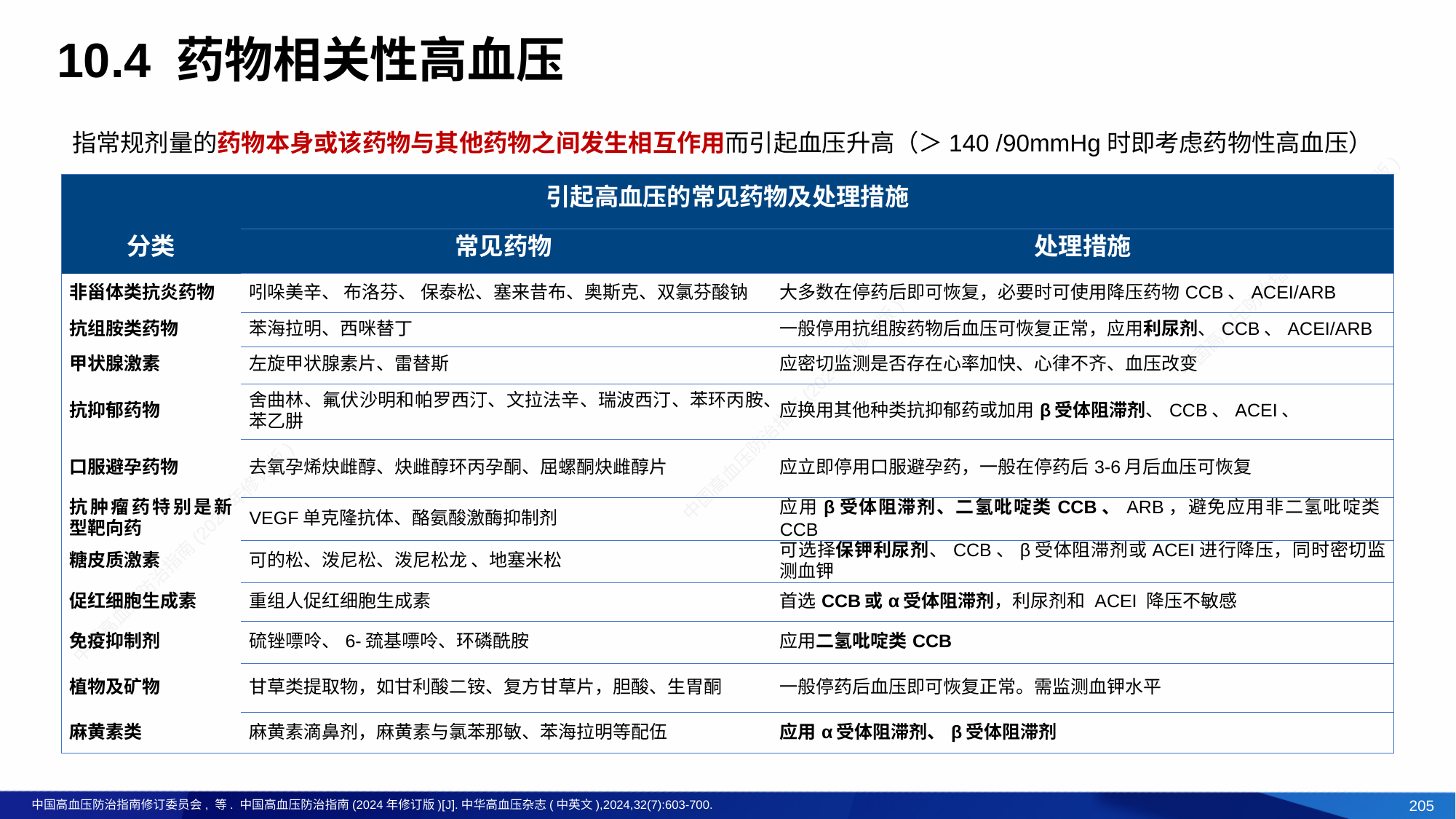

10.4 药物相关性高血压
指常规剂量的药物本身或该药物与其他药物之间发生相互作用而引起血压升高（＞140 /90mmHg时即考虑药物性高血压）
| 引起高血压的常见药物及处理措施 |  |  |
| --- | --- | --- |
| 分类 | 常见药物 | 处理措施 |
| 非甾体类抗炎药物 | 吲哚美辛、 布洛芬、 保泰松、塞来昔布、奥斯克、双氯芬酸钠 | 大多数在停药后即可恢复，必要时可使用降压药物CCB、ACEI/ARB |
| 抗组胺类药物 | 苯海拉明、西咪替丁 | 一般停用抗组胺药物后血压可恢复正常，应用利尿剂、CCB、ACEI/ARB |
| 甲状腺激素 | 左旋甲状腺素片、雷替斯 | 应密切监测是否存在心率加快、心律不齐、血压改变 |
| 抗抑郁药物 | 舍曲林、氟伏沙明和帕罗西汀、文拉法辛、瑞波西汀、苯环丙胺、苯乙肼 | 应换用其他种类抗抑郁药或加用β受体阻滞剂、CCB、ACEI、 |
| 口服避孕药物 | 去氧孕烯炔雌醇、炔雌醇环丙孕酮、屈螺酮炔雌醇片 | 应立即停用口服避孕药，一般在停药后3-6月后血压可恢复 |
| 抗肿瘤药特别是新型靶向药 | VEGF单克隆抗体、酪氨酸激酶抑制剂 | 应用β受体阻滞剂、二氢吡啶类CCB、ARB，避免应用非二氢吡啶类CCB |
| 糖皮质激素 | 可的松、泼尼松、泼尼松龙 、地塞米松 | 可选择保钾利尿剂、CCB、β受体阻滞剂或ACEI进行降压，同时密切监测血钾 |
| 促红细胞生成素 | 重组人促红细胞生成素 | 首选CCB或α受体阻滞剂，利尿剂和 ACEI 降压不敏感 |
| 免疫抑制剂 | 硫锉嘌呤、6-巯基嘌呤、环磷酰胺 | 应用二氢吡啶类CCB |
| 植物及矿物 | 甘草类提取物，如甘利酸二铵、复方甘草片，胆酸、生胃酮 | 一般停药后血压即可恢复正常。需监测血钾水平 |
| 麻黄素类 | 麻黄素滴鼻剂，麻黄素与氯苯那敏、苯海拉明等配伍 | 应用α受体阻滞剂、β受体阻滞剂 |